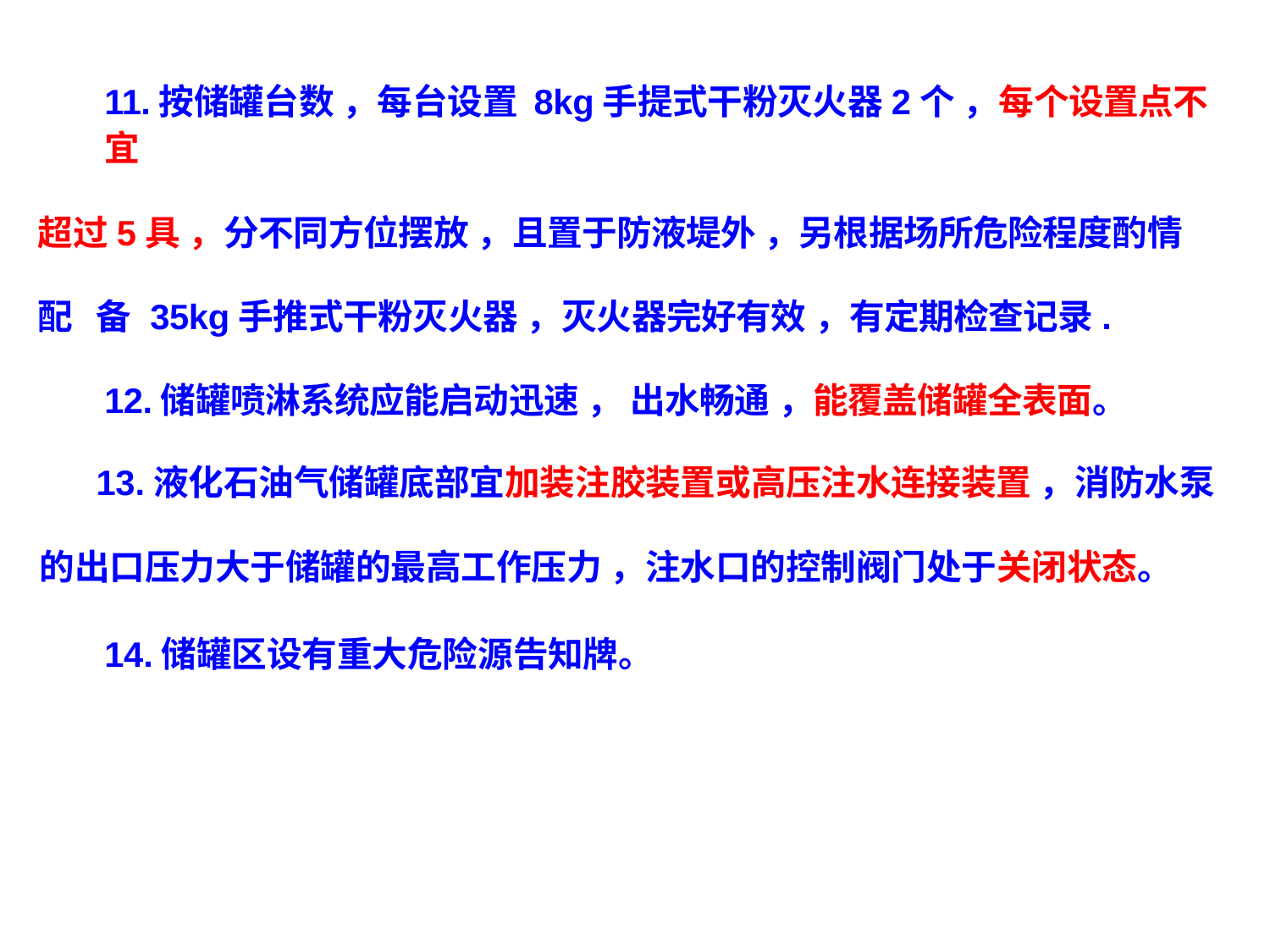

11.按储罐台数 ，每台设置 8kg手提式干粉灭火器2个 ，每个设置点不宜
超过5具 ，分不同方位摆放 ，且置于防液堤外 ，另根据场所危险程度酌情配   备 35kg手推式干粉灭火器 ，灭火器完好有效 ，有定期检查记录.

12.储罐喷淋系统应能启动迅速 ， 出水畅通 ，能覆盖储罐全表面。

13.液化石油气储罐底部宜加装注胶装置或高压注水连接装置 ，消防水泵
的出口压力大于储罐的最高工作压力 ，注水口的控制阀门处于关闭状态。

14.储罐区设有重大危险源告知牌。